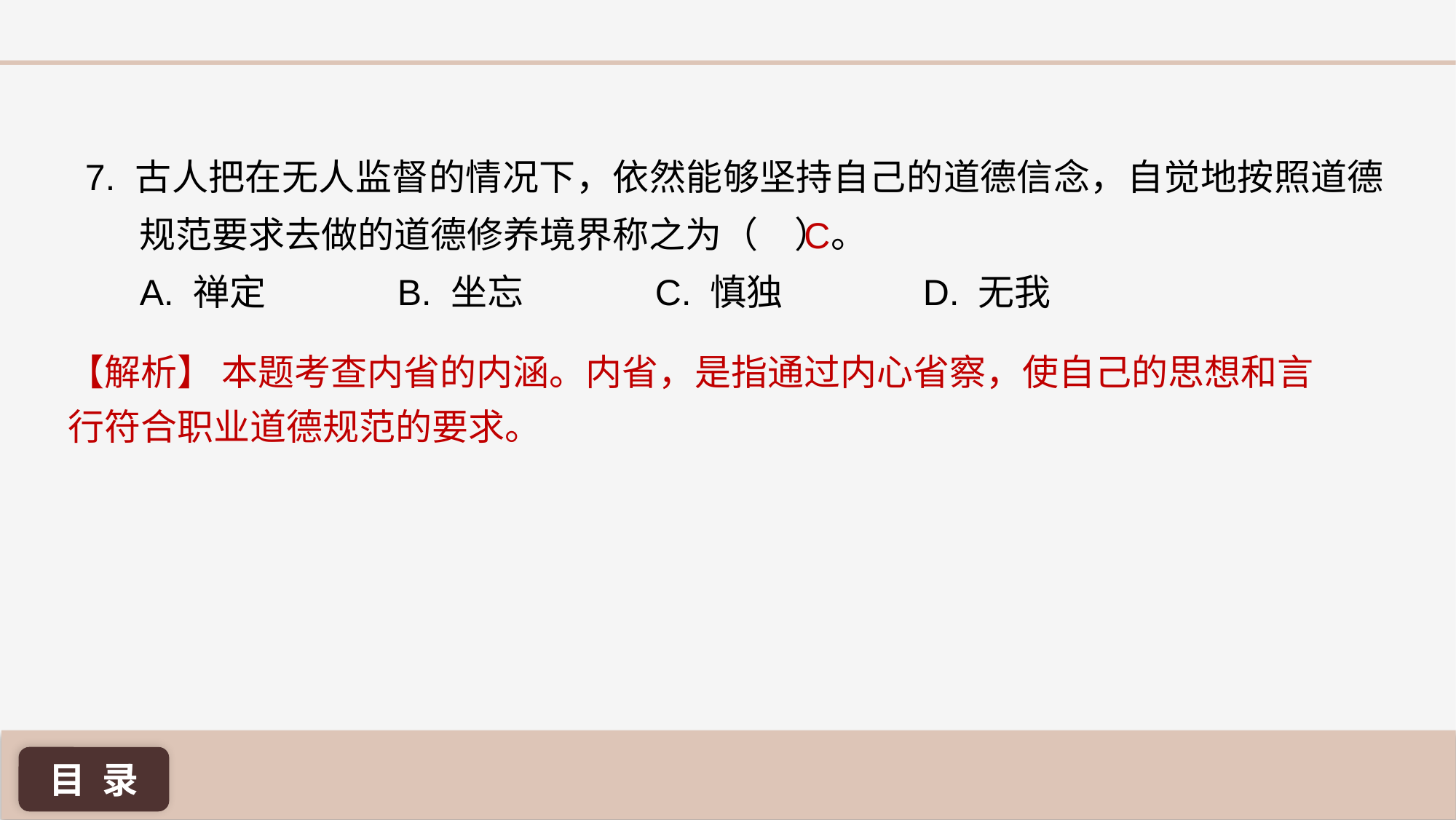

7. 古人把在无人监督的情况下，依然能够坚持自己的道德信念，自觉地按照道德规范要求去做的道德修养境界称之为（ 	）。
A. 禅定               B. 坐忘               C. 慎独                D. 无我
C
【解析】 本题考查内省的内涵。内省，是指通过内心省察，使自己的思想和言行符合职业道德规范的要求。